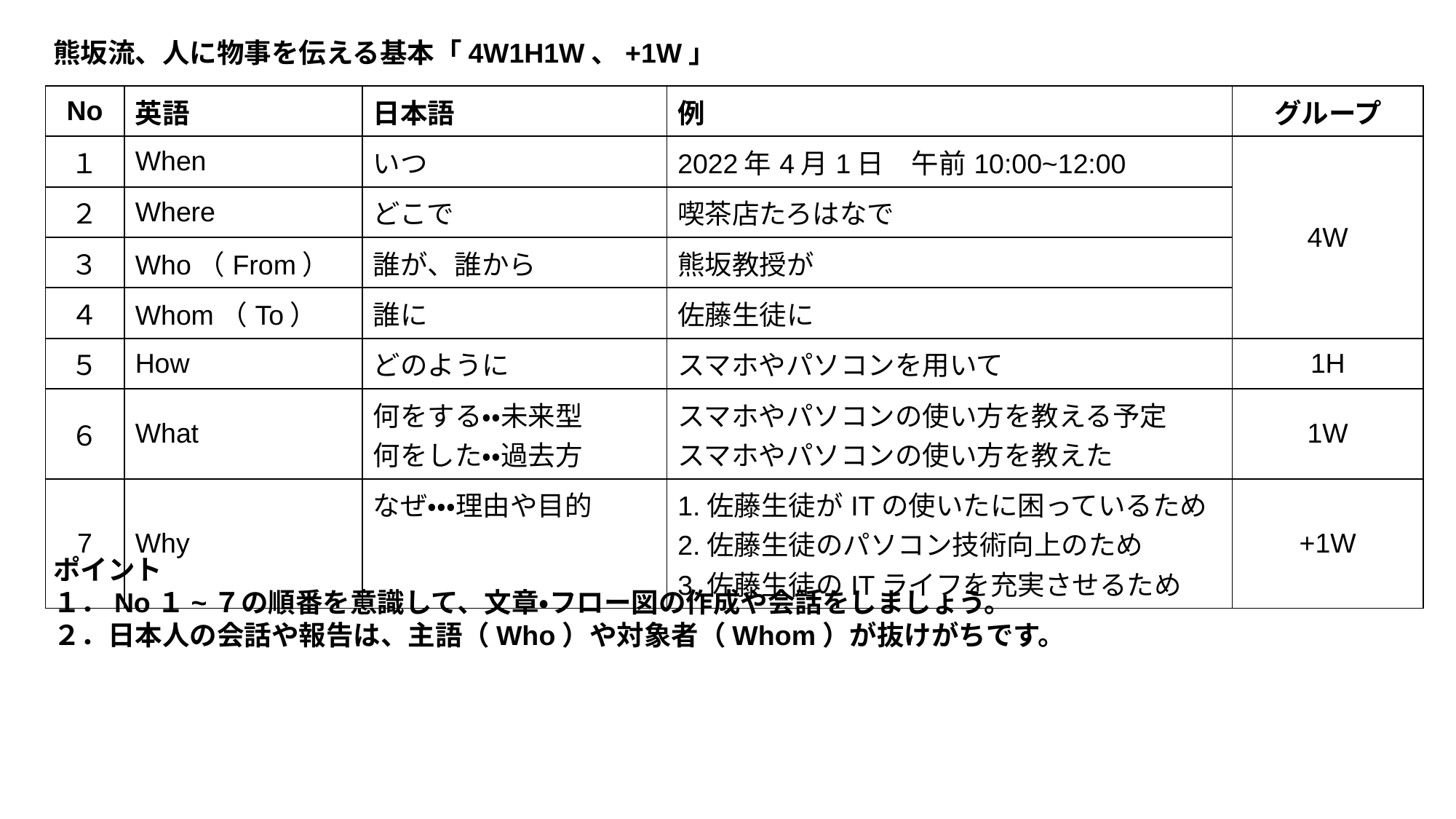

熊坂流、人に物事を伝える基本「4W1H1W、+1W」
| No | 英語 | 日本語 | 例 | グループ |
| --- | --- | --- | --- | --- |
| １ | When | いつ | 2022年4月1日　午前10:00~12:00 | 4W |
| ２ | Where | どこで | 喫茶店たろはなで |  |
| ３ | Who（From） | 誰が、誰から | 熊坂教授が |  |
| ４ | Whom（To） | 誰に | 佐藤生徒に |  |
| ５ | How | どのように | スマホやパソコンを用いて | 1H |
| ６ | What | 何をする・・未来型 何をした・・過去方 | スマホやパソコンの使い方を教える予定 スマホやパソコンの使い方を教えた | 1W |
| 7 | Why | なぜ・・・理由や目的 | 1.佐藤生徒がITの使いたに困っているため 2.佐藤生徒のパソコン技術向上のため 3.佐藤生徒のITライフを充実させるため | +1W |
ポイント
１．No１~７の順番を意識して、文章・フロー図の作成や会話をしましょう。
２．日本人の会話や報告は、主語（Who）や対象者（Whom）が抜けがちです。